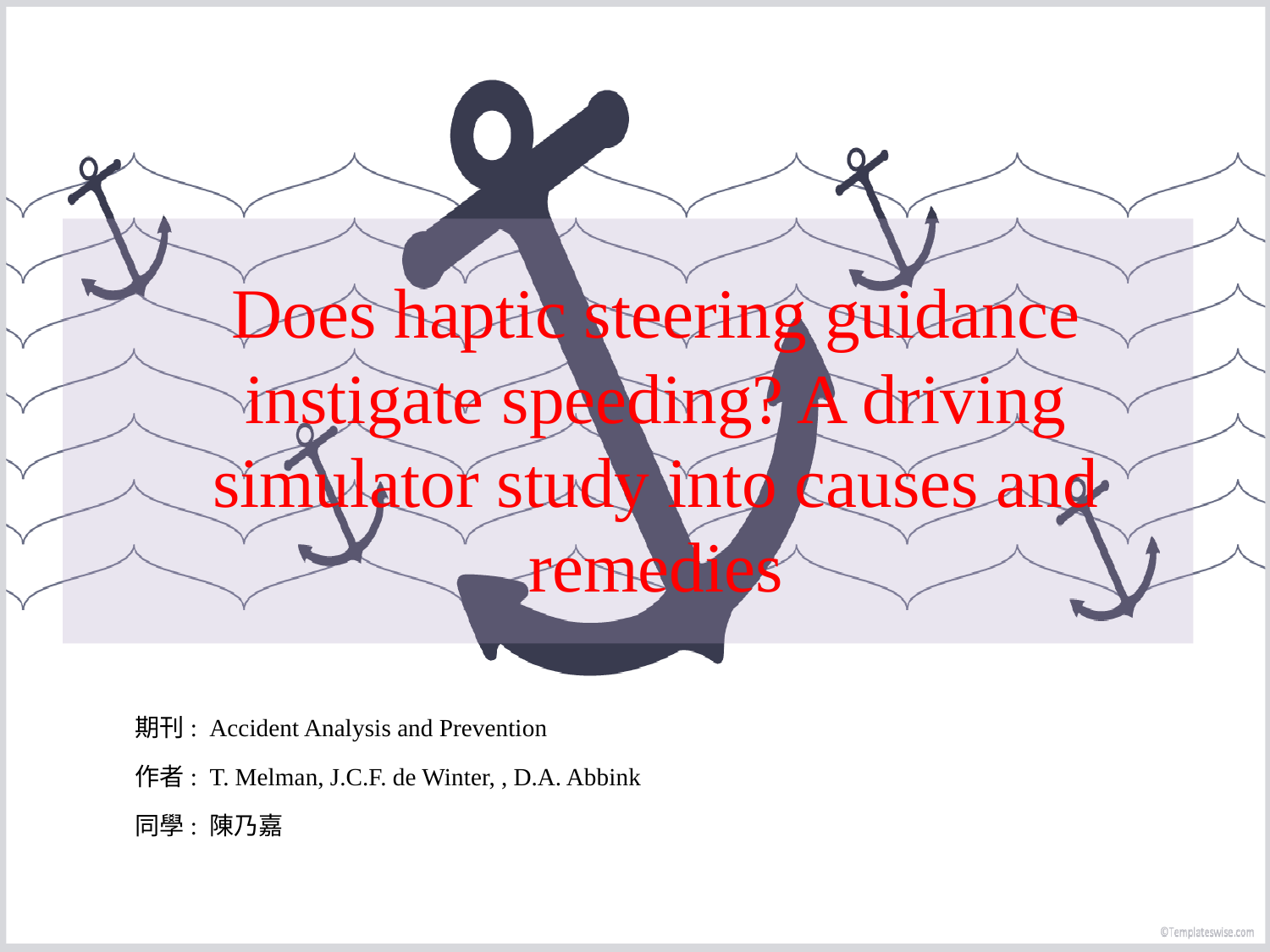

# Does haptic steering guidance instigate speeding? A driving simulator study into causes and remedies

期刊:  Accident Analysis and Prevention
作者:  T. Melman, J.C.F. de Winter, , D.A. Abbink
同學: 陳乃嘉